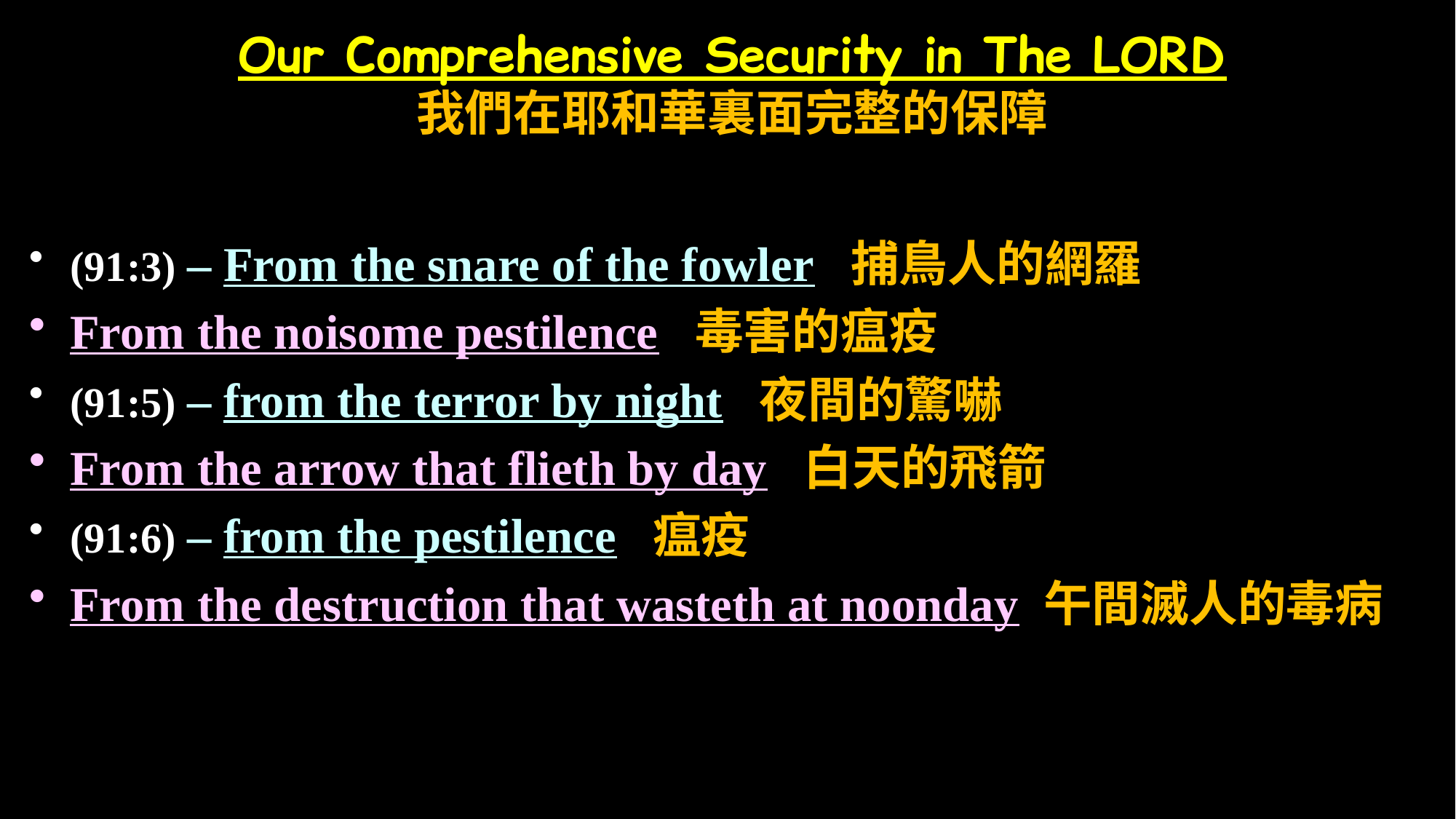

# Our Comprehensive Security in The LORD 我們在耶和華裏面完整的保障
(91:3) – From the snare of the fowler  捕鳥人的網羅
From the noisome pestilence  毒害的瘟疫
(91:5) – from the terror by night  夜間的驚嚇
From the arrow that flieth by day  白天的飛箭
(91:6) – from the pestilence  瘟疫
From the destruction that wasteth at noonday 午間滅人的毒病